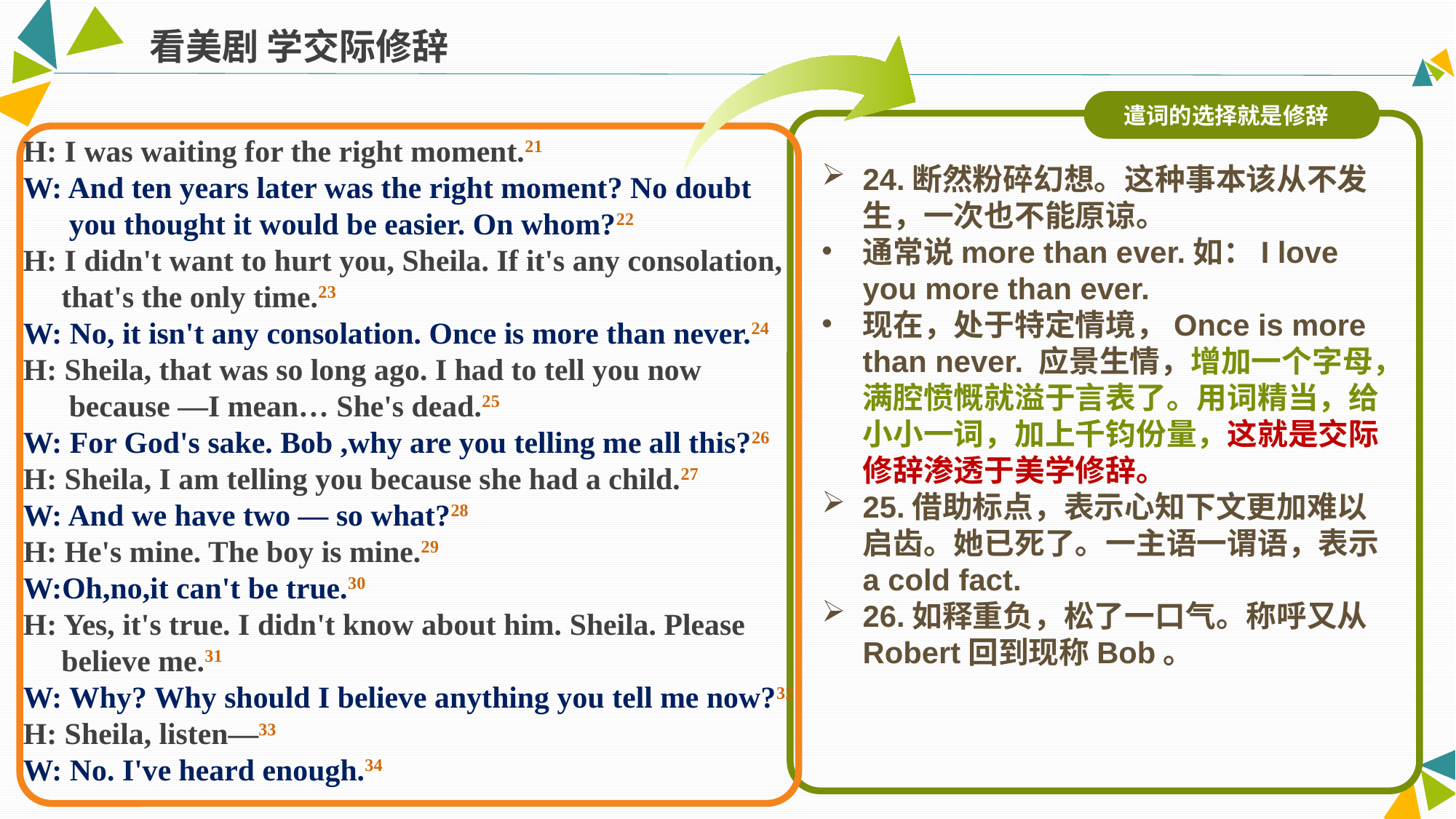

看美剧 学交际修辞

遣词的选择就是修辞

24.断然粉碎幻想。这种事本该从不发生，一次也不能原谅。
通常说more than ever.如：I love you more than ever.
现在，处于特定情境，Once is more than never. 应景生情，增加一个字母，满腔愤慨就溢于言表了。用词精当，给小小一词，加上千钧份量，这就是交际修辞渗透于美学修辞。
25.借助标点，表示心知下文更加难以启齿。她已死了。一主语一谓语，表示a cold fact.
26.如释重负，松了一口气。称呼又从Robert回到现称Bob。

H: I was waiting for the right moment.21
W: And ten years later was the right moment? No doubt
      you thought it would be easier. On whom?22
H: I didn't want to hurt you, Sheila. If it's any consolation,
     that's the only time.23
W: No, it isn't any consolation. Once is more than never.24
H: Sheila, that was so long ago. I had to tell you now
      because —I mean… She's dead.25
W: For God's sake. Bob ,why are you telling me all this?26
H: Sheila, I am telling you because she had a child.27
W: And we have two — so what?28
H: He's mine. The boy is mine.29
W:Oh,no,it can't be true.30
H: Yes, it's true. I didn't know about him. Sheila. Please
     believe me.31
W: Why? Why should I believe anything you tell me now?32
H: Sheila, listen—33
W: No. I've heard enough.34